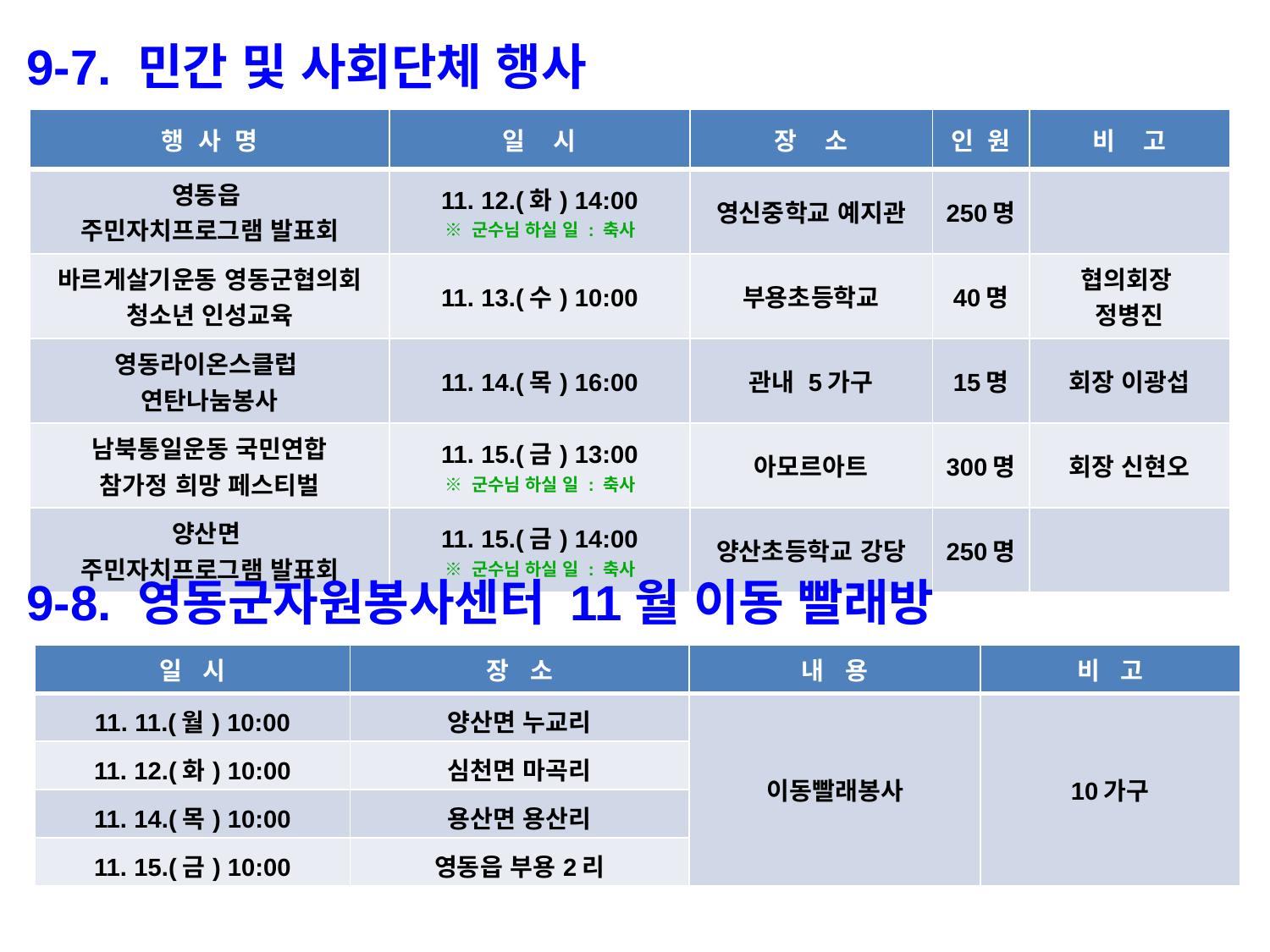

9-7. 민간 및 사회단체 행사
| 행 사 명 | 일 시 | 장 소 | 인 원 | 비 고 |
| --- | --- | --- | --- | --- |
| 영동읍 주민자치프로그램 발표회 | 11. 12.(화) 14:00 ※ 군수님 하실 일 : 축사 | 영신중학교 예지관 | 250명 |  |
| 바르게살기운동 영동군협의회 청소년 인성교육 | 11. 13.(수) 10:00 | 부용초등학교 | 40명 | 협의회장 정병진 |
| 영동라이온스클럽 연탄나눔봉사 | 11. 14.(목) 16:00 | 관내 5가구 | 15명 | 회장 이광섭 |
| 남북통일운동 국민연합 참가정 희망 페스티벌 | 11. 15.(금) 13:00 ※ 군수님 하실 일 : 축사 | 아모르아트 | 300명 | 회장 신현오 |
| 양산면 주민자치프로그램 발표회 | 11. 15.(금) 14:00 ※ 군수님 하실 일 : 축사 | 양산초등학교 강당 | 250명 |  |
 9-8. 영동군자원봉사센터 11월 이동 빨래방

| 일 시 | 장 소 | 내 용 | 비 고 |
| --- | --- | --- | --- |
| 11. 11.(월) 10:00 | 양산면 누교리 | 이동빨래봉사 | 10가구 |
| 11. 12.(화) 10:00 | 심천면 마곡리 |  |  |
| 11. 14.(목) 10:00 | 용산면 용산리 |  |  |
| 11. 15.(금) 10:00 | 영동읍 부용2리 |  |  |